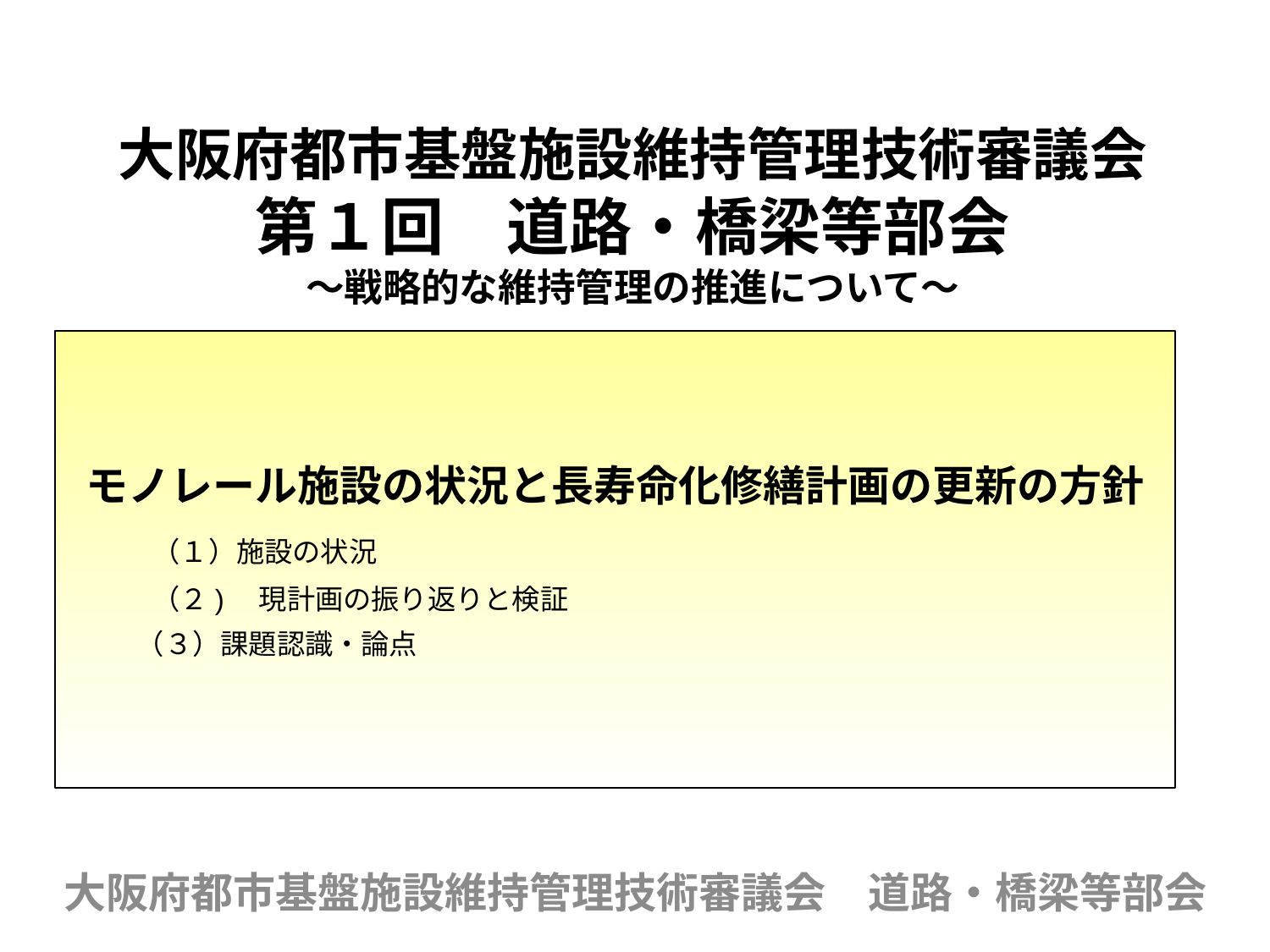

# 大阪府都市基盤施設維持管理技術審議会 第１回　道路・橋梁等部会 ～戦略的な維持管理の推進について～
モノレール施設の状況と長寿命化修繕計画の更新の方針
　　（１）施設の状況
　　　（２)　現計画の振り返りと検証
　　  （３）課題認識・論点
大阪府都市基盤施設維持管理技術審議会　道路・橋梁等部会